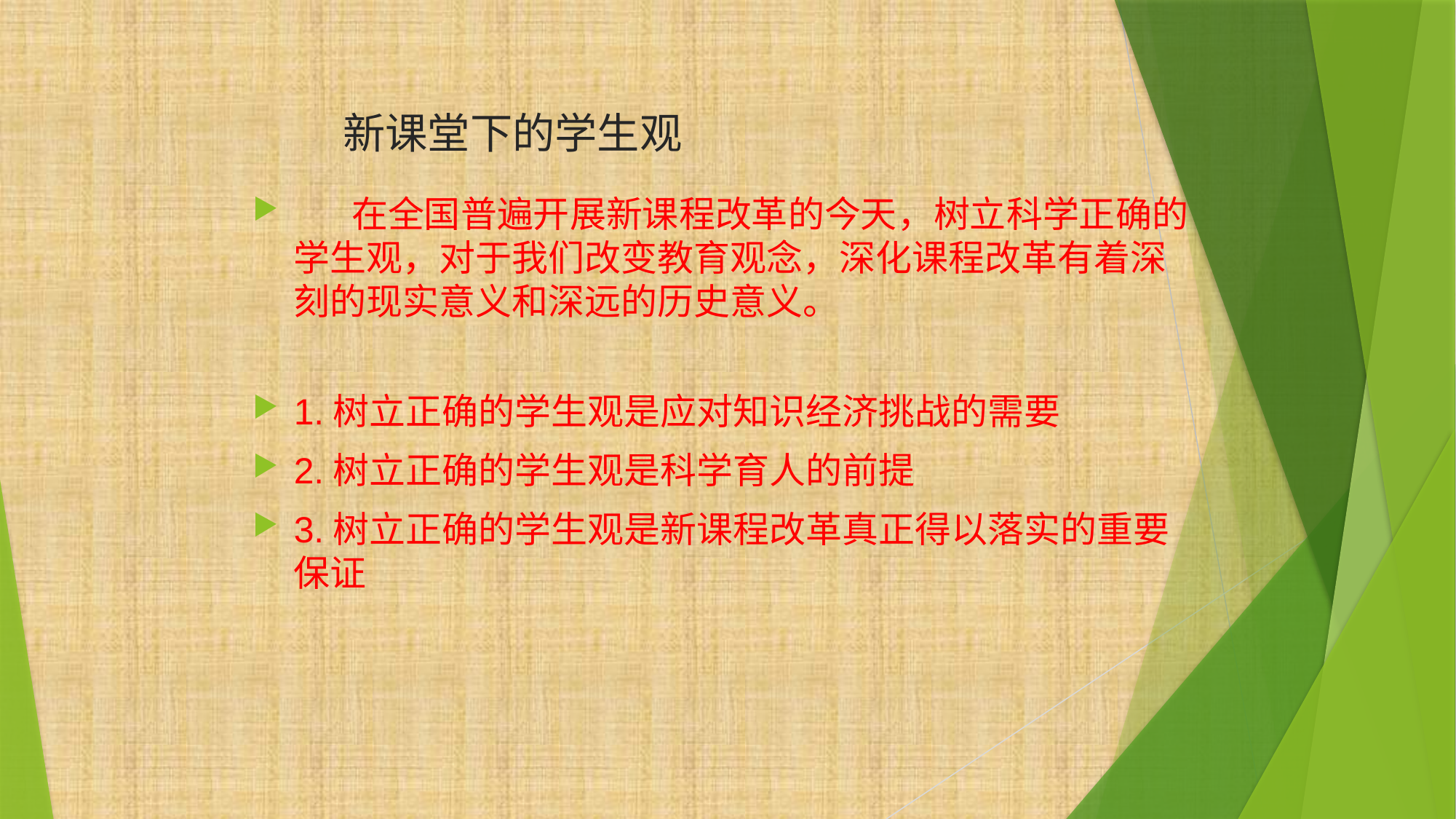

# 新课堂下的学生观
      在全国普遍开展新课程改革的今天，树立科学正确的学生观，对于我们改变教育观念，深化课程改革有着深刻的现实意义和深远的历史意义。

1.树立正确的学生观是应对知识经济挑战的需要
2.树立正确的学生观是科学育人的前提
3.树立正确的学生观是新课程改革真正得以落实的重要保证